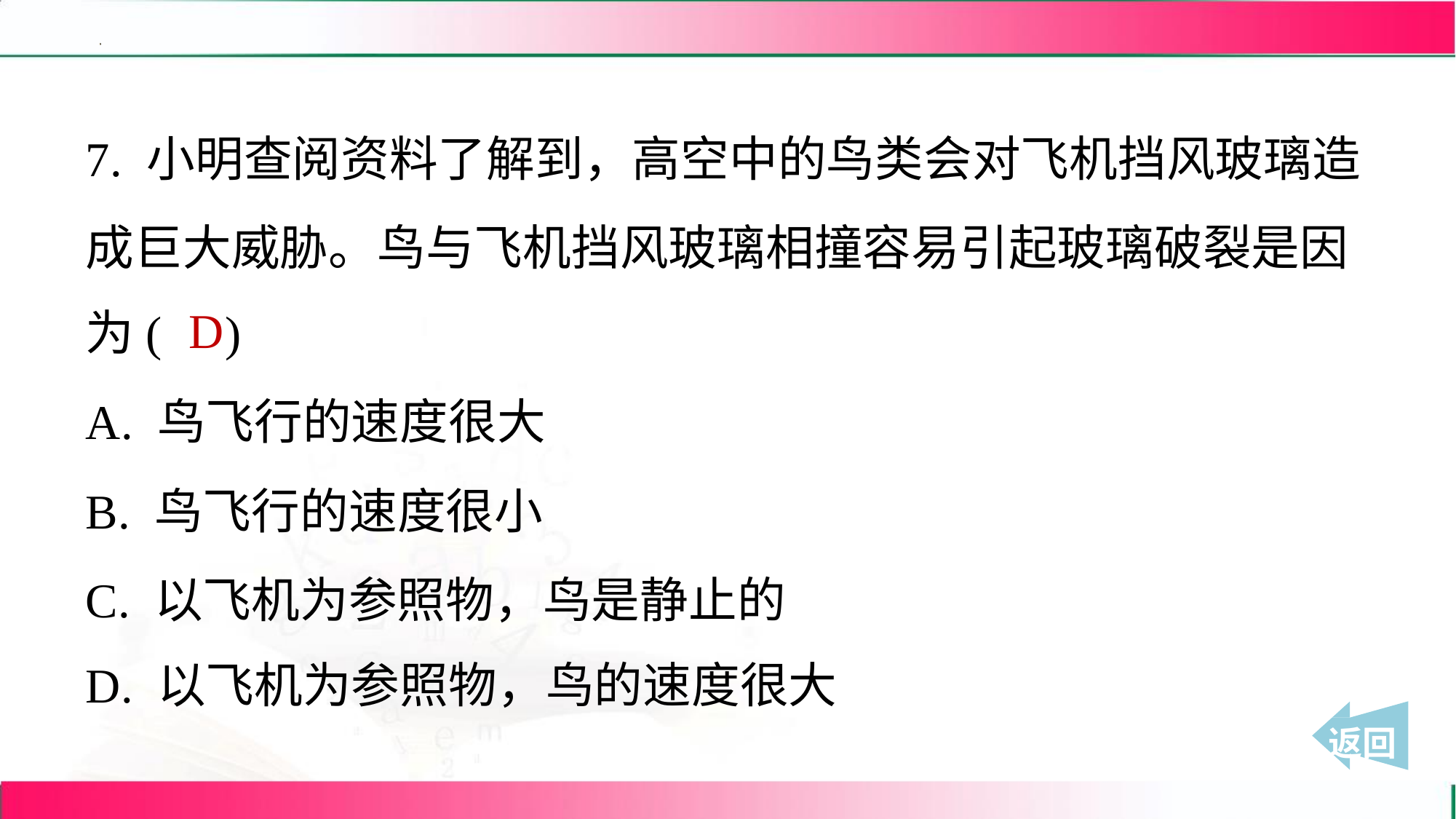

7. 小明查阅资料了解到，高空中的鸟类会对飞机挡风玻璃造
成巨大威胁。鸟与飞机挡风玻璃相撞容易引起玻璃破裂是因
为(     )
D
A. 鸟飞行的速度很大
B. 鸟飞行的速度很小
C. 以飞机为参照物，鸟是静止的
D. 以飞机为参照物，鸟的速度很大
 返回